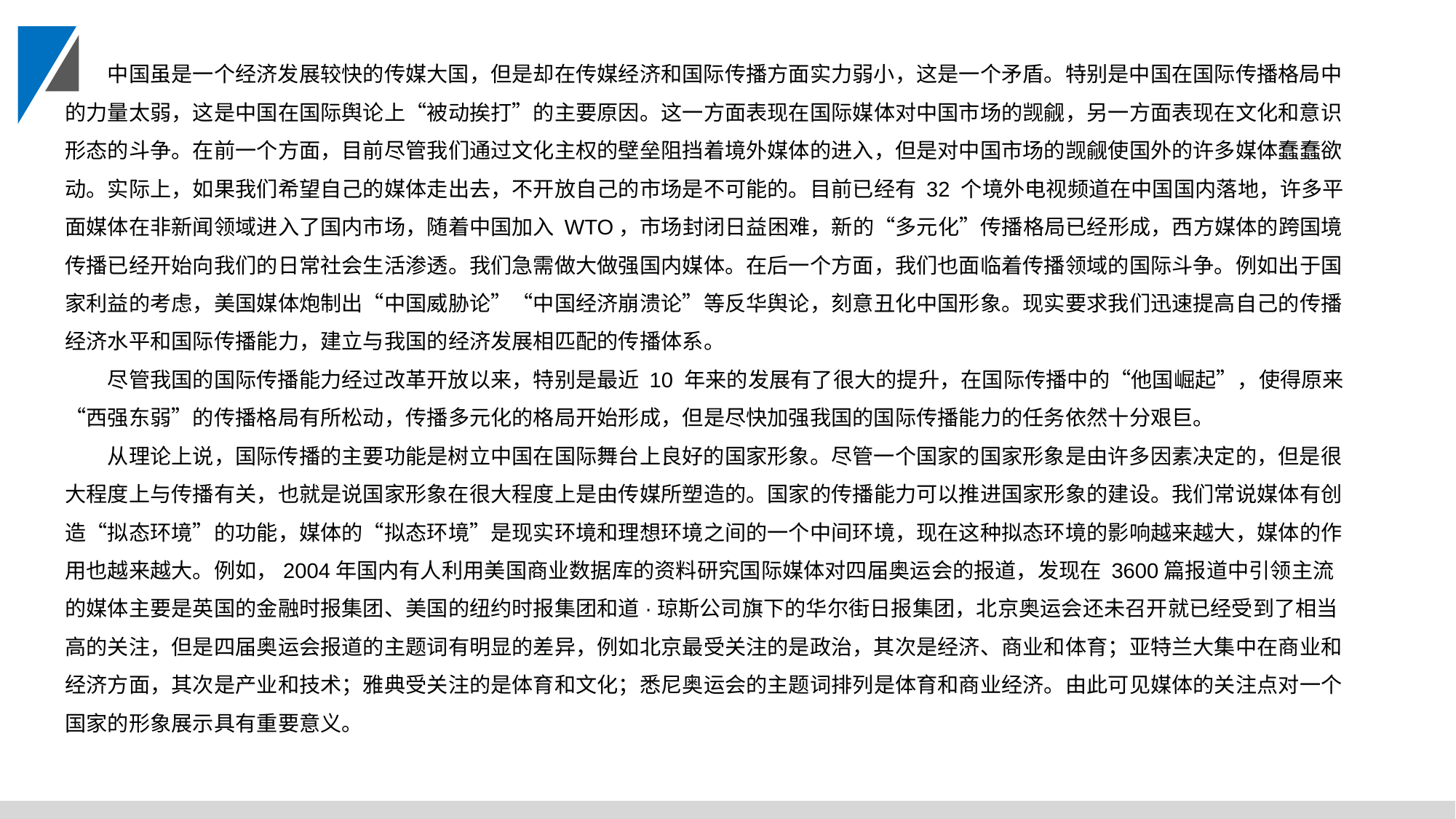

中国虽是一个经济发展较快的传媒大国，但是却在传媒经济和国际传播方面实力弱小，这是一个矛盾。特别是中国在国际传播格局中的力量太弱，这是中国在国际舆论上“被动挨打”的主要原因。这一方面表现在国际媒体对中国市场的觊觎，另一方面表现在文化和意识形态的斗争。在前一个方面，目前尽管我们通过文化主权的壁垒阻挡着境外媒体的进入，但是对中国市场的觊觎使国外的许多媒体蠢蠢欲动。实际上，如果我们希望自己的媒体走出去，不开放自己的市场是不可能的。目前已经有 32 个境外电视频道在中国国内落地，许多平面媒体在非新闻领域进入了国内市场，随着中国加入 WTO，市场封闭日益困难，新的“多元化”传播格局已经形成，西方媒体的跨国境传播已经开始向我们的日常社会生活渗透。我们急需做大做强国内媒体。在后一个方面，我们也面临着传播领域的国际斗争。例如出于国家利益的考虑，美国媒体炮制出“中国威胁论”“中国经济崩溃论”等反华舆论，刻意丑化中国形象。现实要求我们迅速提高自己的传播经济水平和国际传播能力，建立与我国的经济发展相匹配的传播体系。
尽管我国的国际传播能力经过改革开放以来，特别是最近 10 年来的发展有了很大的提升，在国际传播中的“他国崛起”，使得原来“西强东弱”的传播格局有所松动，传播多元化的格局开始形成，但是尽快加强我国的国际传播能力的任务依然十分艰巨。
从理论上说，国际传播的主要功能是树立中国在国际舞台上良好的国家形象。尽管一个国家的国家形象是由许多因素决定的，但是很大程度上与传播有关，也就是说国家形象在很大程度上是由传媒所塑造的。国家的传播能力可以推进国家形象的建设。我们常说媒体有创造“拟态环境”的功能，媒体的“拟态环境”是现实环境和理想环境之间的一个中间环境，现在这种拟态环境的影响越来越大，媒体的作用也越来越大。例如，2004年国内有人利用美国商业数据库的资料研究国际媒体对四届奥运会的报道，发现在 3600篇报道中引领主流的媒体主要是英国的金融时报集团、美国的纽约时报集团和道·琼斯公司旗下的华尔街日报集团，北京奥运会还未召开就已经受到了相当高的关注，但是四届奥运会报道的主题词有明显的差异，例如北京最受关注的是政治，其次是经济、商业和体育；亚特兰大集中在商业和经济方面，其次是产业和技术；雅典受关注的是体育和文化；悉尼奥运会的主题词排列是体育和商业经济。由此可见媒体的关注点对一个国家的形象展示具有重要意义。